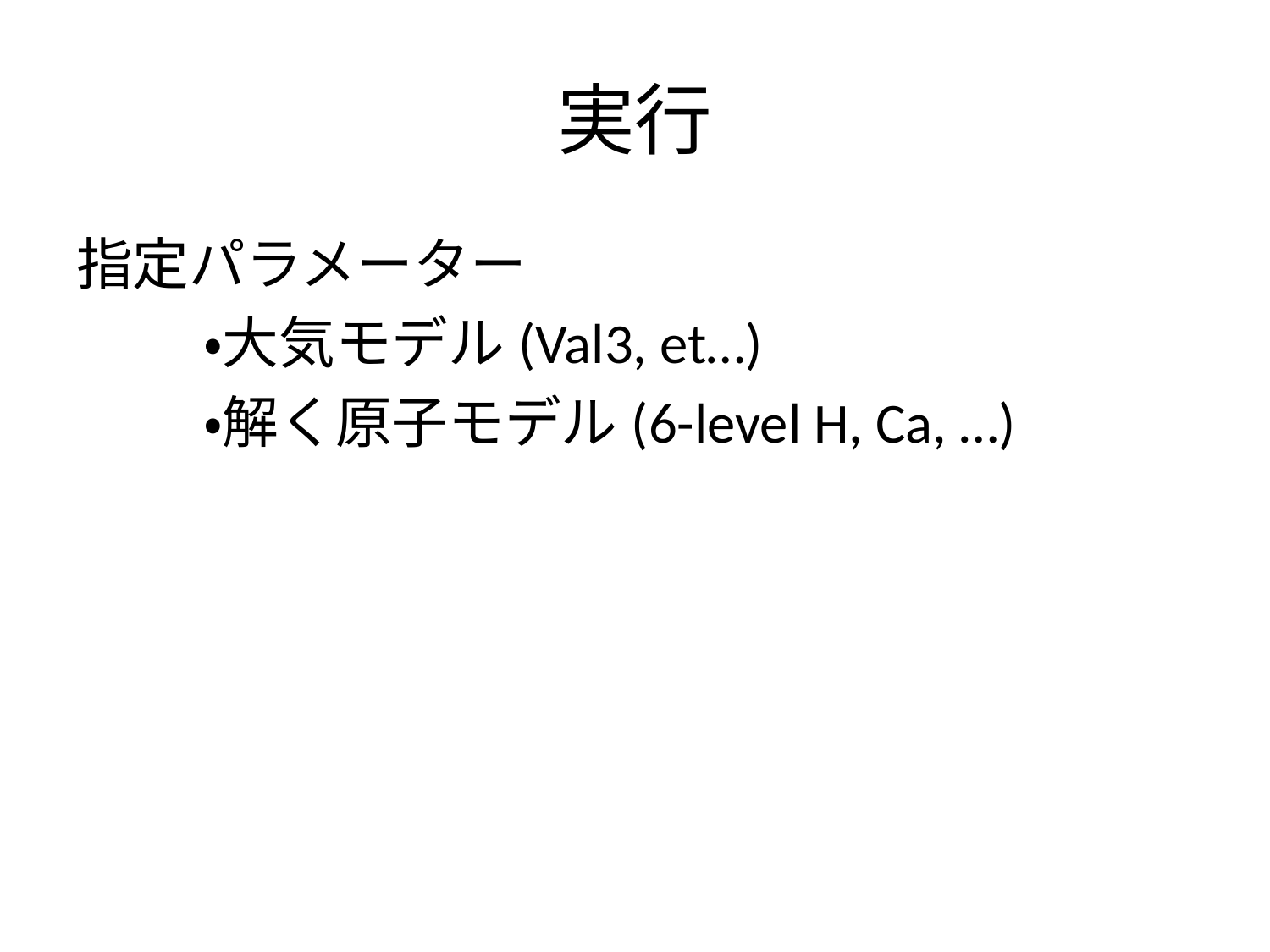

# 実行
指定パラメーター
 	・大気モデル(Val3, et…)
	・解く原子モデル(6-level H, Ca, …)